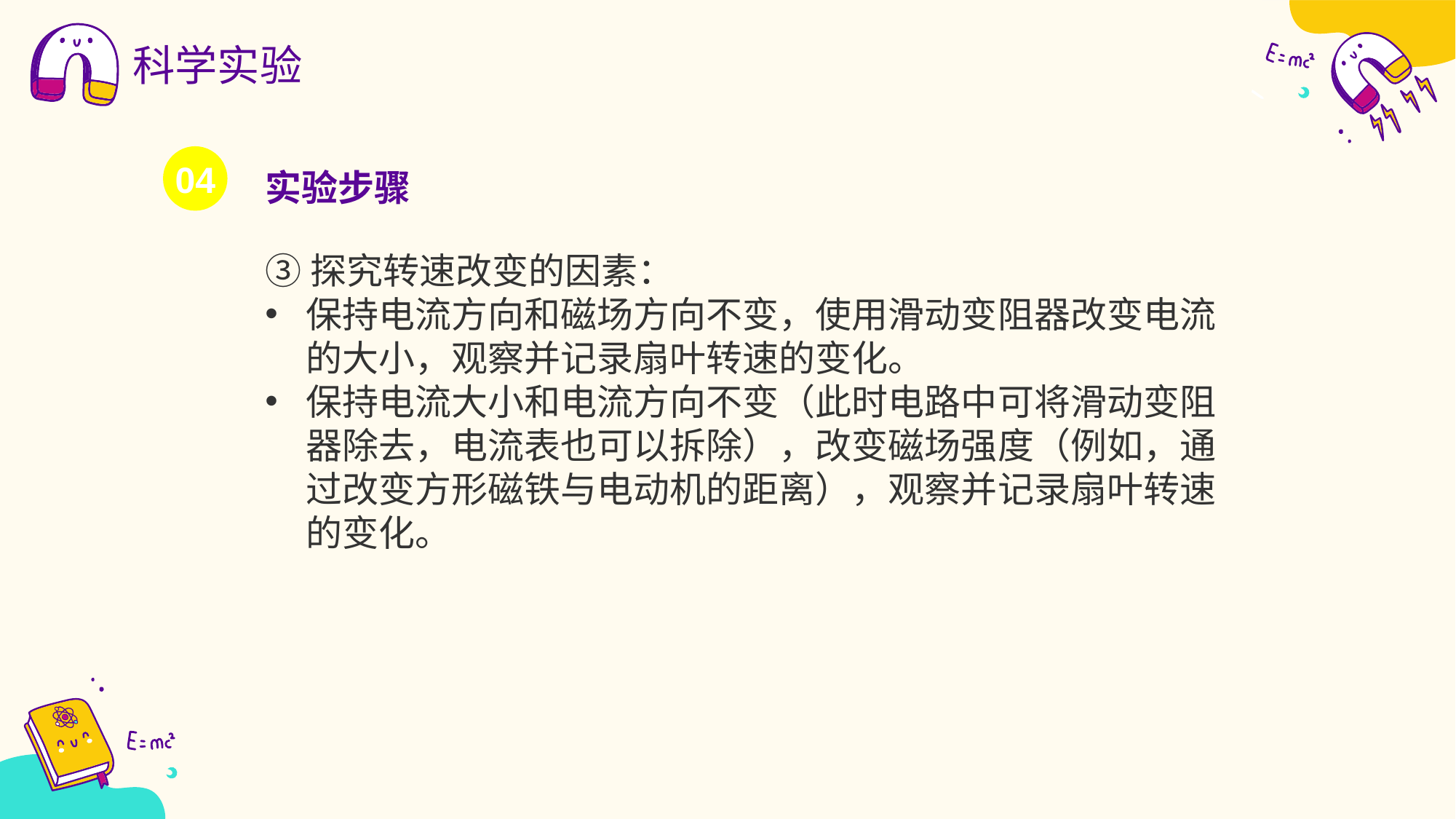

科学实验
实验步骤
04
③‌探究转速改变的因素‌：
保持电流方向和磁场方向不变，使用滑动变阻器改变电流的大小，观察并记录扇叶转速的变化。
保持电流大小和电流方向不变（此时电路中可将滑动变阻器除去，电流表也可以拆除），改变磁场强度（例如，通过改变方形磁铁与电动机的距离），观察并记录扇叶转速的变化。